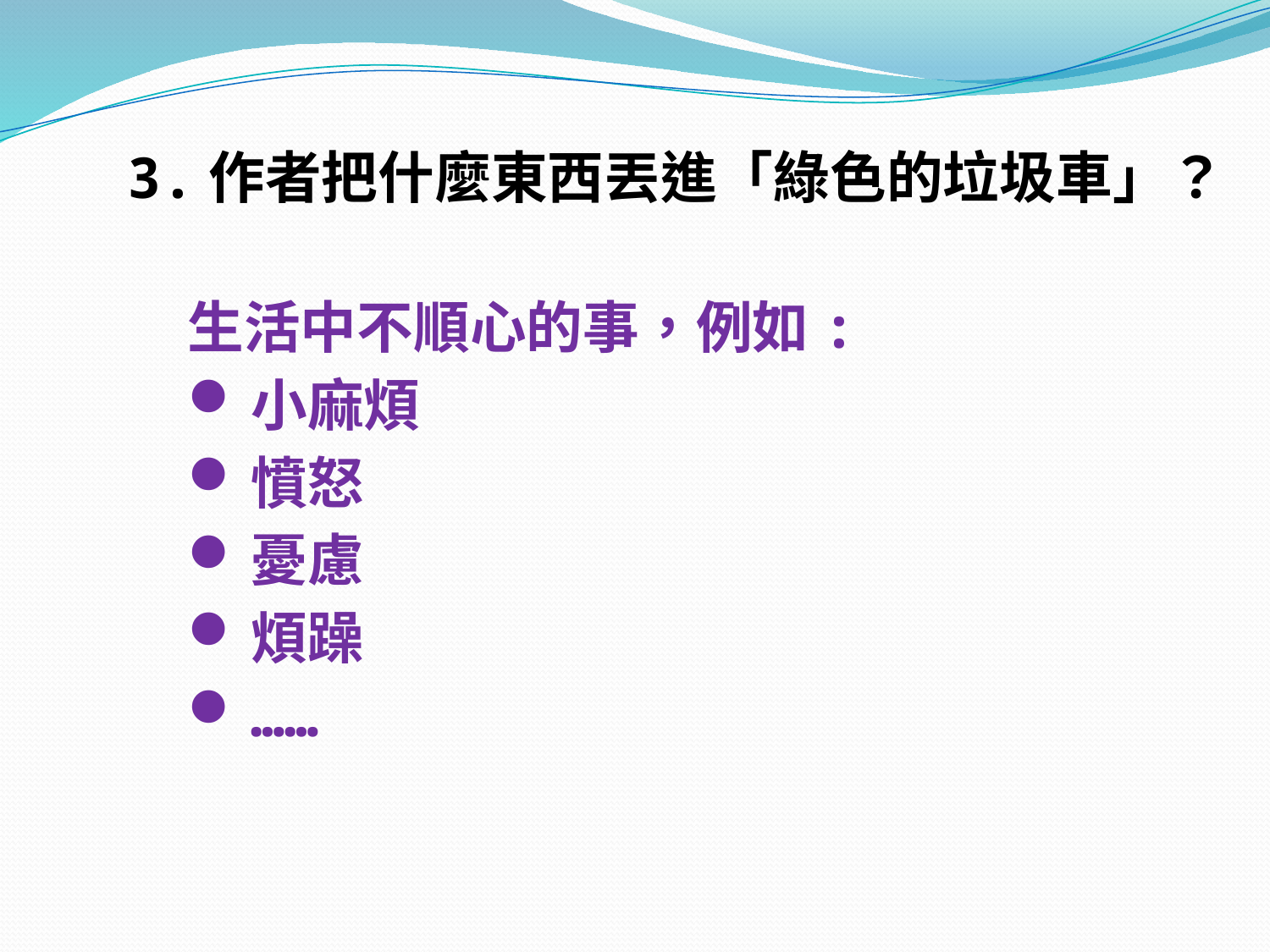

3.作者把什麼東西丟進「綠色的垃圾車」？
生活中不順心的事，例如:
小麻煩
憤怒
憂慮
煩躁
……